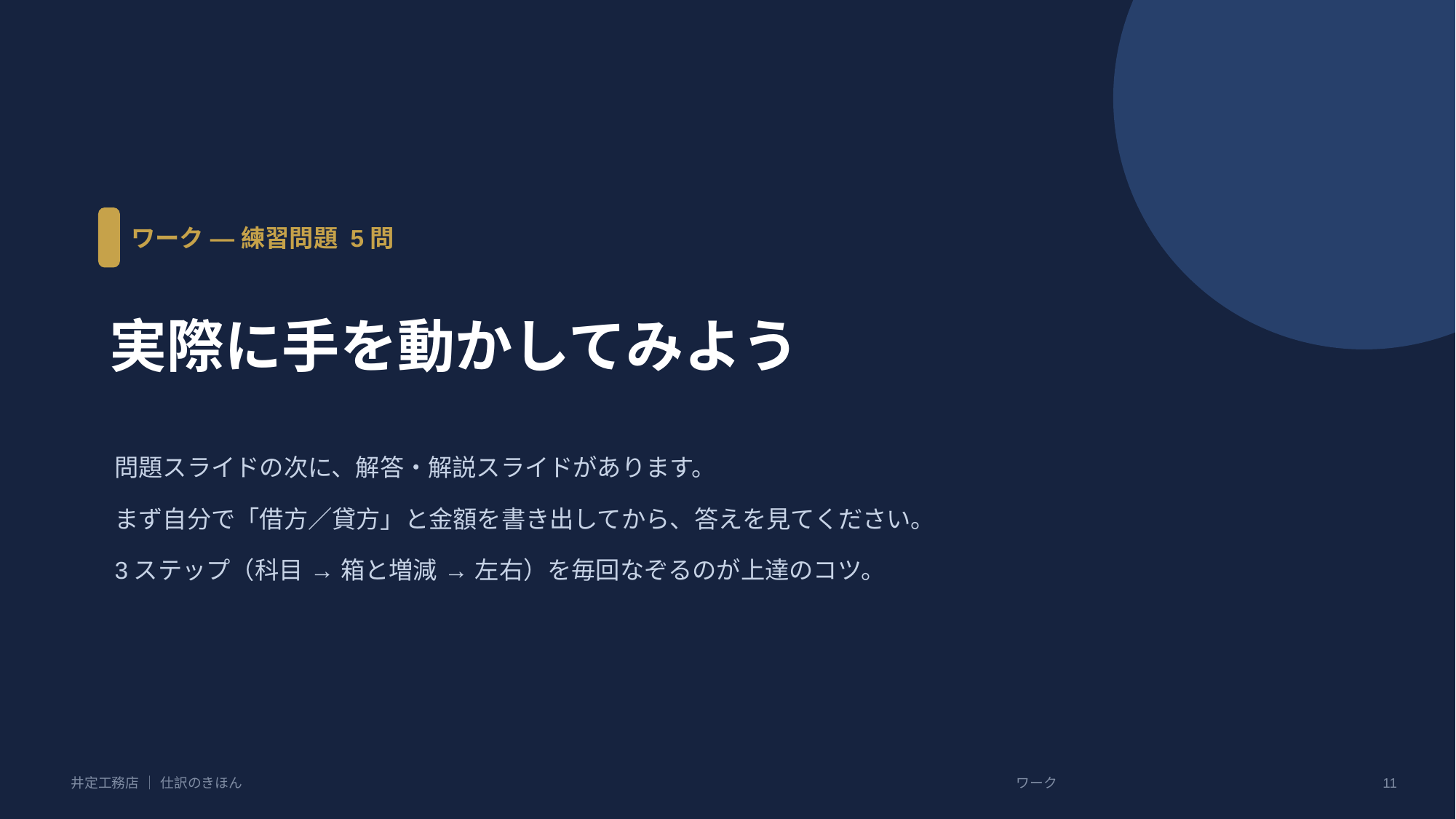

ワーク ― 練習問題 5問
実際に手を動かしてみよう
問題スライドの次に、解答・解説スライドがあります。
まず自分で「借方／貸方」と金額を書き出してから、答えを見てください。
3ステップ（科目 → 箱と増減 → 左右）を毎回なぞるのが上達のコツ。
井定工務店 ｜ 仕訳のきほん
ワーク
11